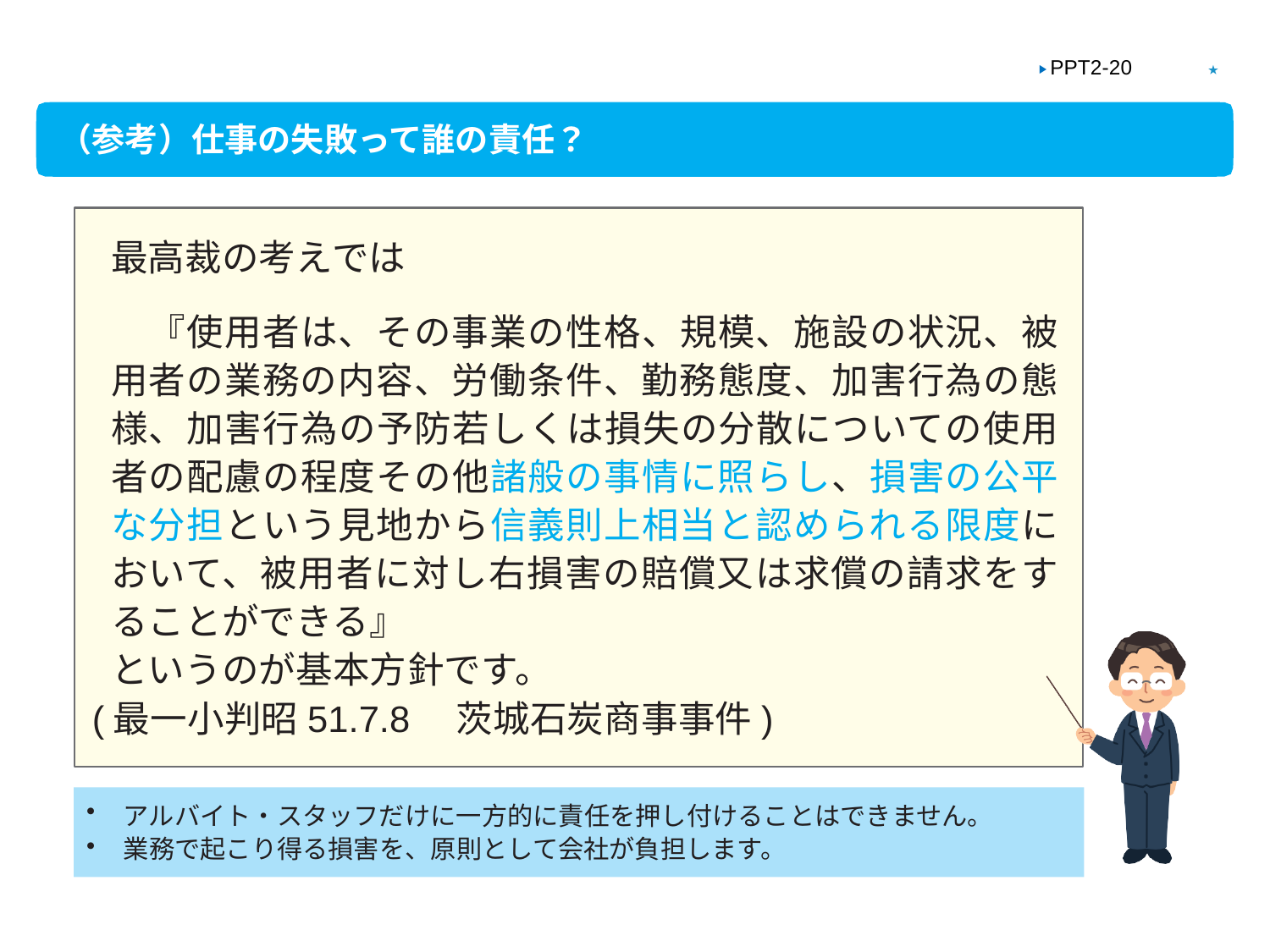

★
▶ PPT2-20

（参考）仕事の失敗って誰の責任？

最高裁の考えでは
　『使用者は、その事業の性格、規模、施設の状況、被用者の業務の内容、労働条件、勤務態度、加害行為の態様、加害行為の予防若しくは損失の分散についての使用者の配慮の程度その他諸般の事情に照らし、損害の公平な分担という見地から信義則上相当と認められる限度において、被用者に対し右損害の賠償又は求償の請求をすることができる』
というのが基本方針です。
(最一小判昭51.7.8　茨城石炭商事事件)

アルバイト・スタッフだけに一方的に責任を押し付けることはできません。
業務で起こり得る損害を、原則として会社が負担します。